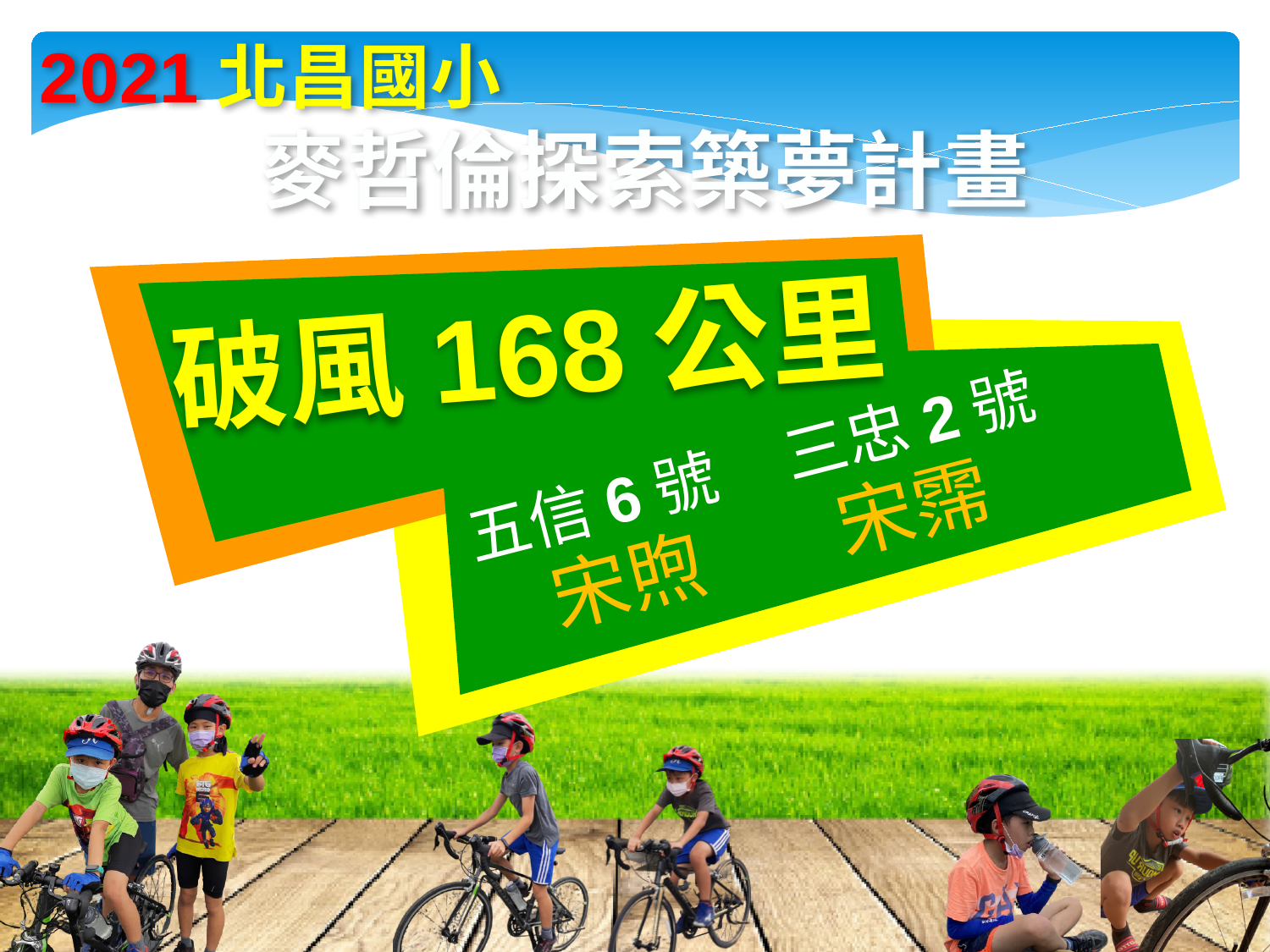

2021北昌國小
            麥哲倫探索築夢計畫

破風168公里
五信6號     三忠2號
宋煦        宋霈